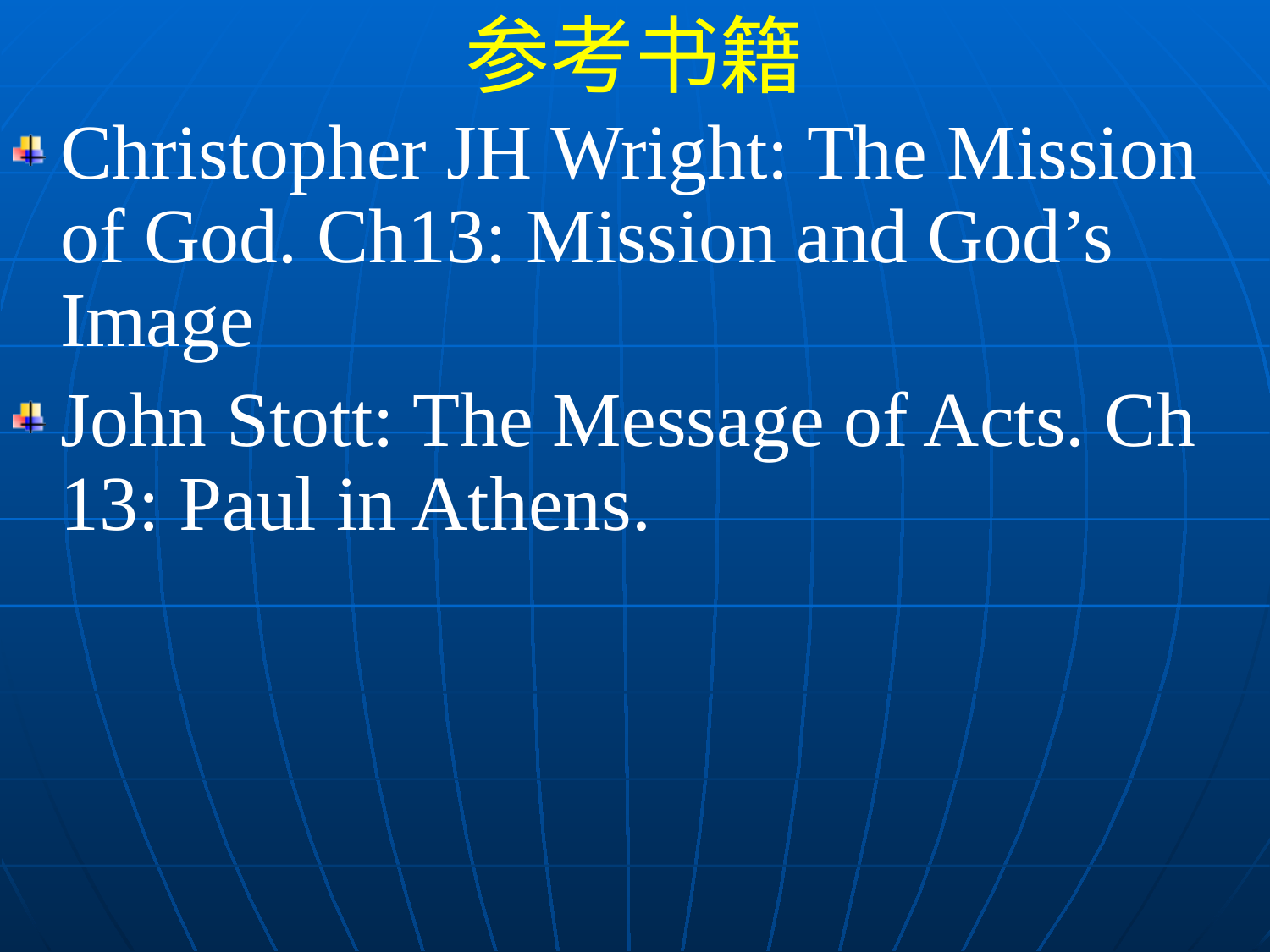

参考书籍
Christopher JH Wright: The Mission of God. Ch13: Mission and God’s Image
John Stott: The Message of Acts. Ch 13: Paul in Athens.